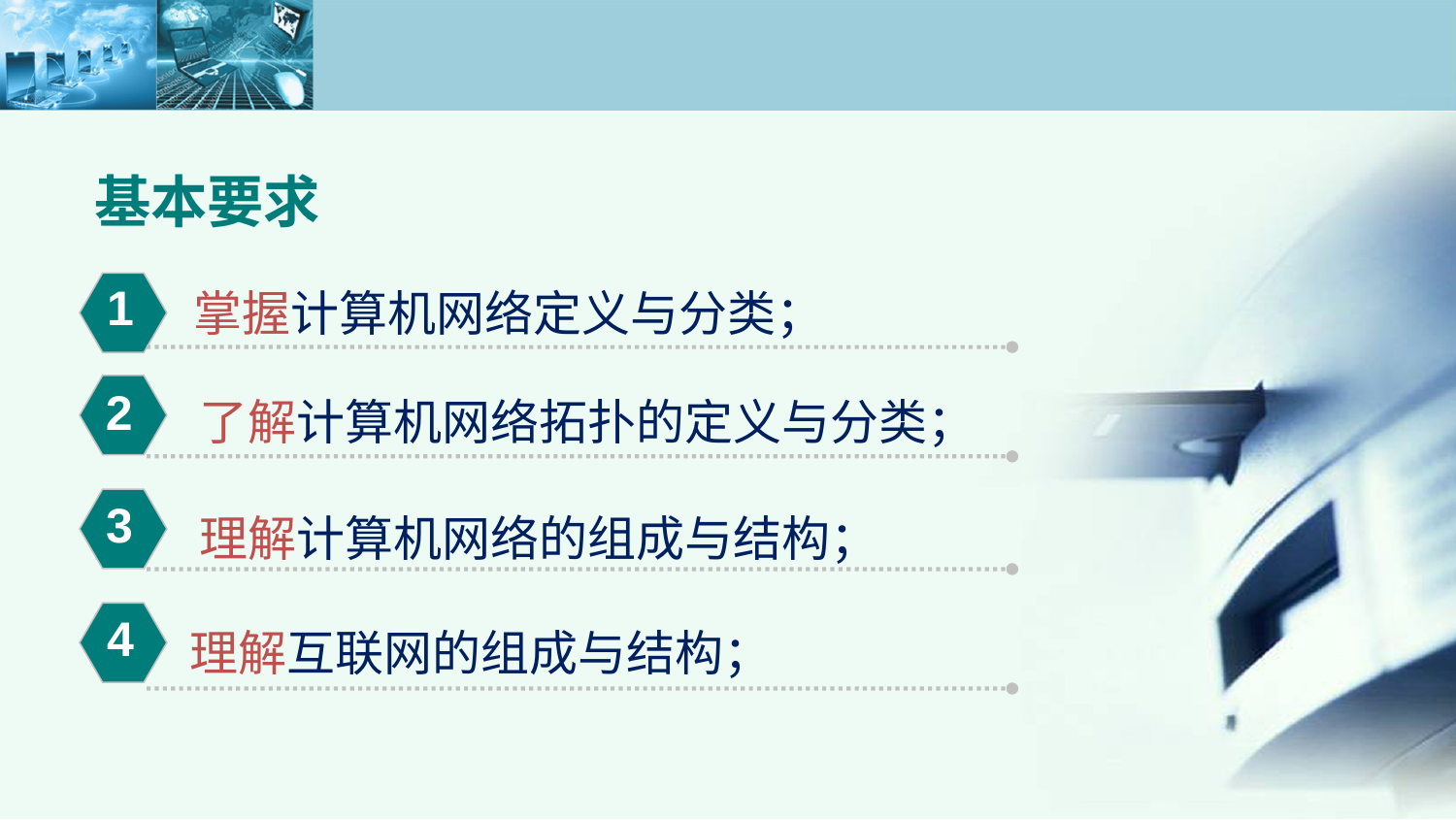

基本要求
1

 掌握计算机网络定义与分类；

2

 了解计算机网络拓扑的定义与分类；

3

 理解计算机网络的组成与结构；

4
理解互联网的组成与结构；